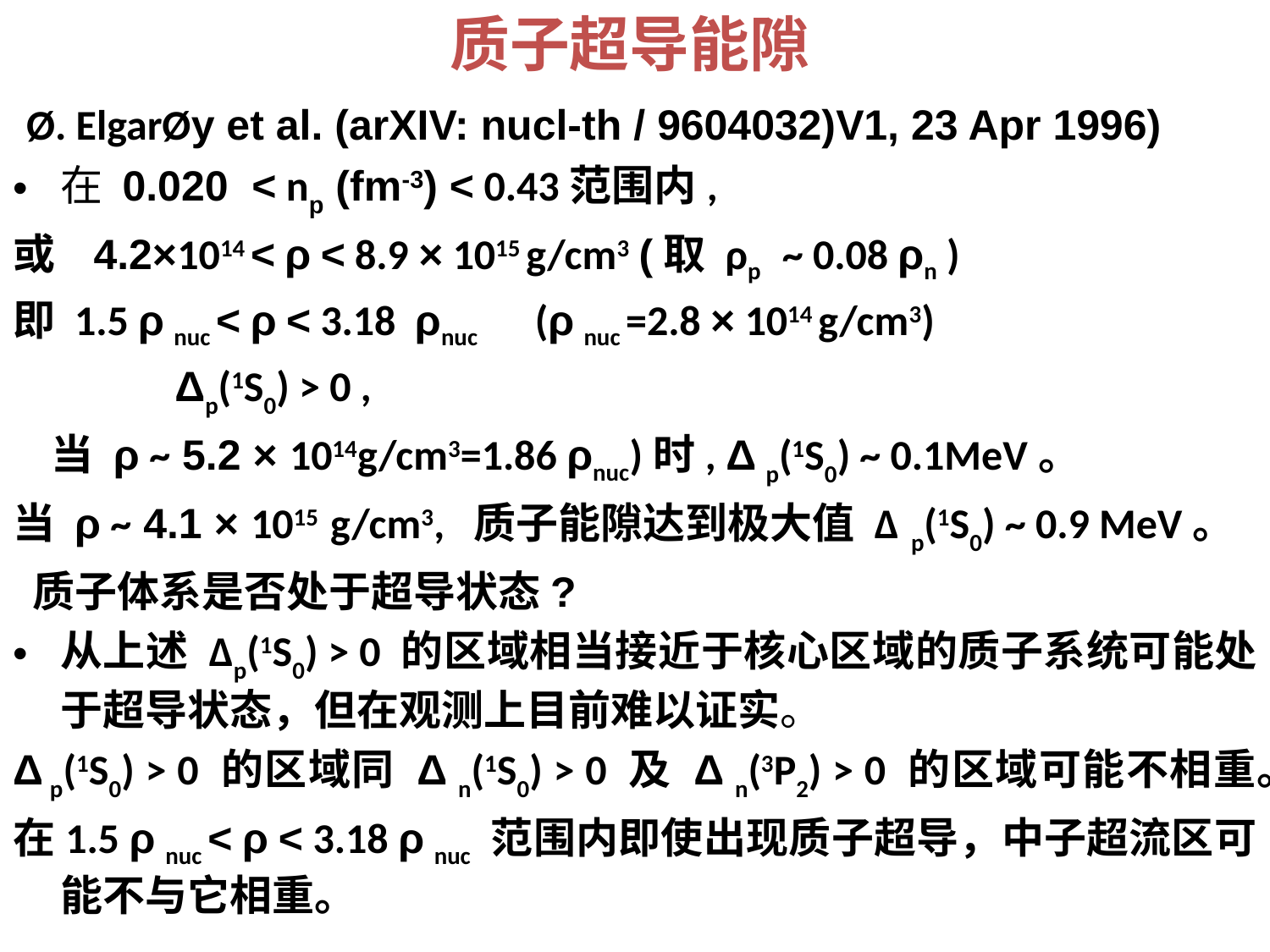

# 质子超导能隙
 Ø. ElgarØy et al. (arXIV: nucl-th / 9604032)V1, 23 Apr 1996)
在 0.020  < np (fm-3) < 0.43范围内,
或   4.2×1014 < ρ < 8.9 × 1015 g/cm3 (取 ρp  ~ 0.08 ρn )
即 1.5 ρ nuc < ρ < 3.18  ρnuc      (ρ nuc =2.8 × 1014 g/cm3)
                 Δp(1S0) > 0 ,
   当 ρ ~ 5.2 × 1014g/cm3=1.86 ρnuc)时, Δ p(1S0) ~ 0.1MeV。
当 ρ ~ 4.1 × 1015 g/cm3,  质子能隙达到极大值 Δ p(1S0) ~ 0.9 MeV。
 质子体系是否处于超导状态?
从上述 Δp(1S0) > 0 的区域相当接近于核心区域的质子系统可能处于超导状态，但在观测上目前难以证实。
Δ p(1S0) > 0 的区域同 Δ n(1S0) > 0 及 Δ n(3P2) > 0 的区域可能不相重。
在1.5 ρ nuc < ρ < 3.18 ρ nuc 范围内即使出现质子超导，中子超流区可能不与它相重。